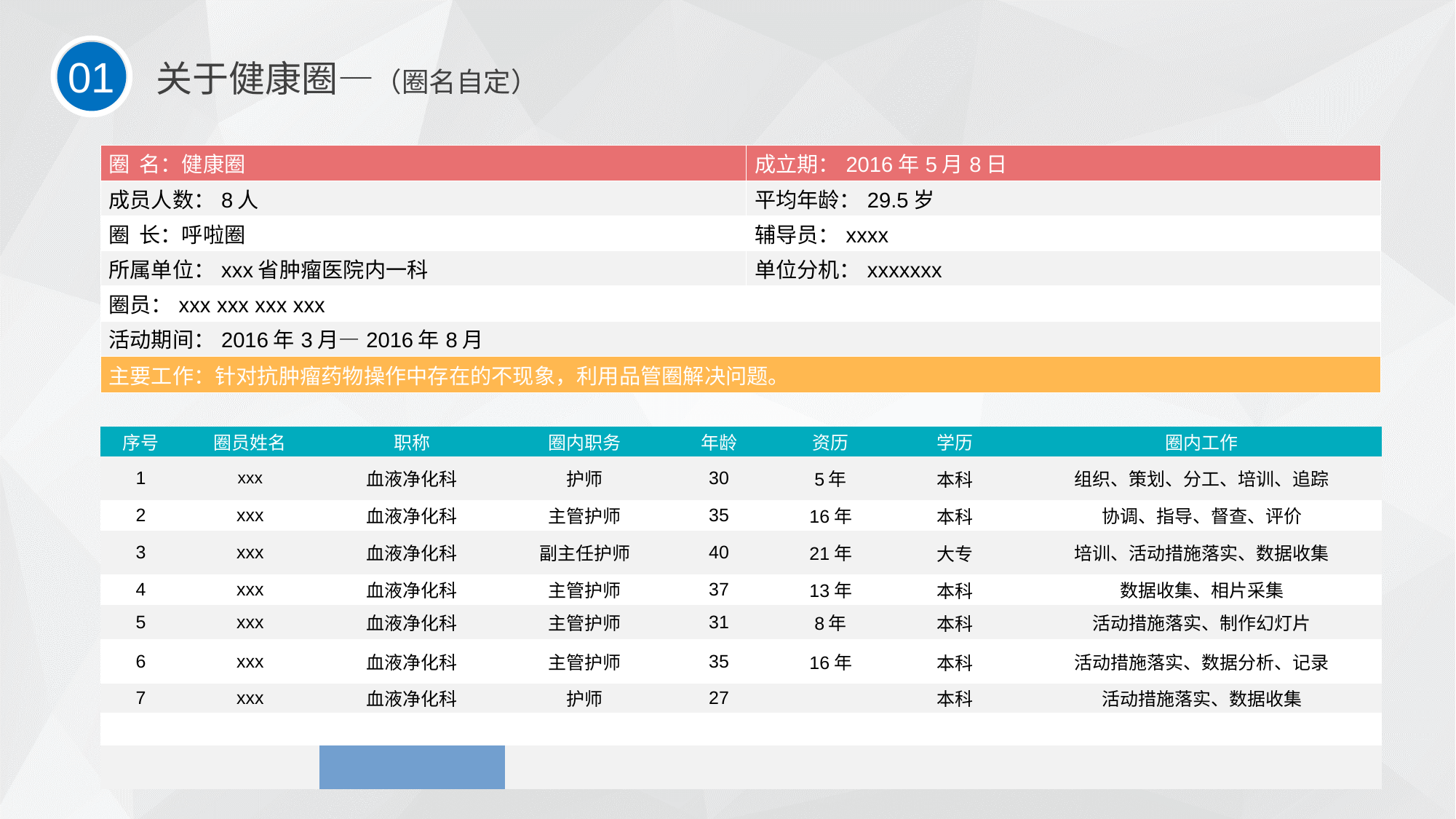

关于健康圈—（圈名自定）
| 圈 名：健康圈 | 成立期：2016年5月8日 |
| --- | --- |
| 成员人数：8人 | 平均年龄：29.5岁 |
| 圈 长：呼啦圈 | 辅导员：xxxx |
| 所属单位：xxx省肿瘤医院内一科 | 单位分机：xxxxxxx |
| 圈员：xxx xxx xxx xxx |  |
| 活动期间：2016年3月—2016年8月 |  |
| 主要工作：针对抗肿瘤药物操作中存在的不现象，利用品管圈解决问题。 |  |
| 序号 | 圈员姓名 |  | 职称 | 圈内职务 |  | 年龄 | 资历 | 学历 |  | 圈内工作 |
| --- | --- | --- | --- | --- | --- | --- | --- | --- | --- | --- |
| 1 | xxx |  | 血液净化科 | 护师 |  | 30 | 5年 | 本科 |  | 组织、策划、分工、培训、追踪 |
| 2 | xxx |  | 血液净化科 | 主管护师 |  | 35 | 16年 | 本科 |  | 协调、指导、督查、评价 |
| 3 | xxx |  | 血液净化科 | 副主任护师 |  | 40 | 21年 | 大专 |  | 培训、活动措施落实、数据收集 |
| 4 | xxx |  | 血液净化科 | 主管护师 |  | 37 | 13年 | 本科 |  | 数据收集、相片采集 |
| 5 | xxx |  | 血液净化科 | 主管护师 |  | 31 | 8年 | 本科 |  | 活动措施落实、制作幻灯片 |
| 6 | xxx |  | 血液净化科 | 主管护师 |  | 35 | 16年 | 本科 |  | 活动措施落实、数据分析、记录 |
| 7 | xxx |  | 血液净化科 | 护师 |  | 27 |  | 本科 |  | 活动措施落实、数据收集 |
|  |  |  |  |  |  |  |  |  |  |  |
|  |  |  |  |  |  |  |  |  |  |  |